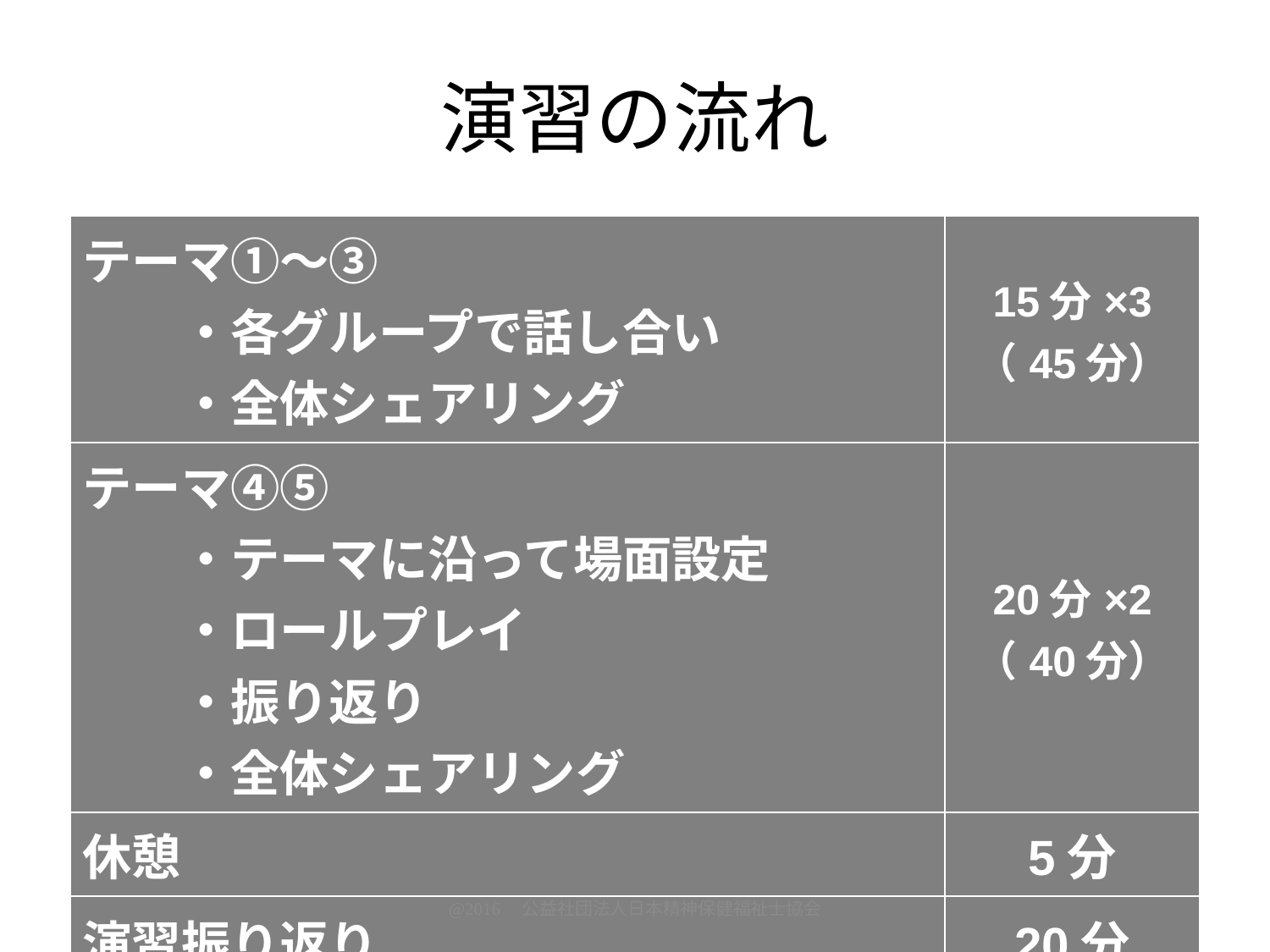

# 演習の流れ
| テーマ①～③ 　　・各グループで話し合い 　　・全体シェアリング | 15分×3 （45分） |
| --- | --- |
| テーマ④⑤ 　　・テーマに沿って場面設定 　　・ロールプレイ 　　・振り返り 　　・全体シェアリング | 20分×2 （40分） |
| 休憩 | 5分 |
| 演習振り返り | 20分 |

@2016　公益社団法人日本精神保健福祉士協会